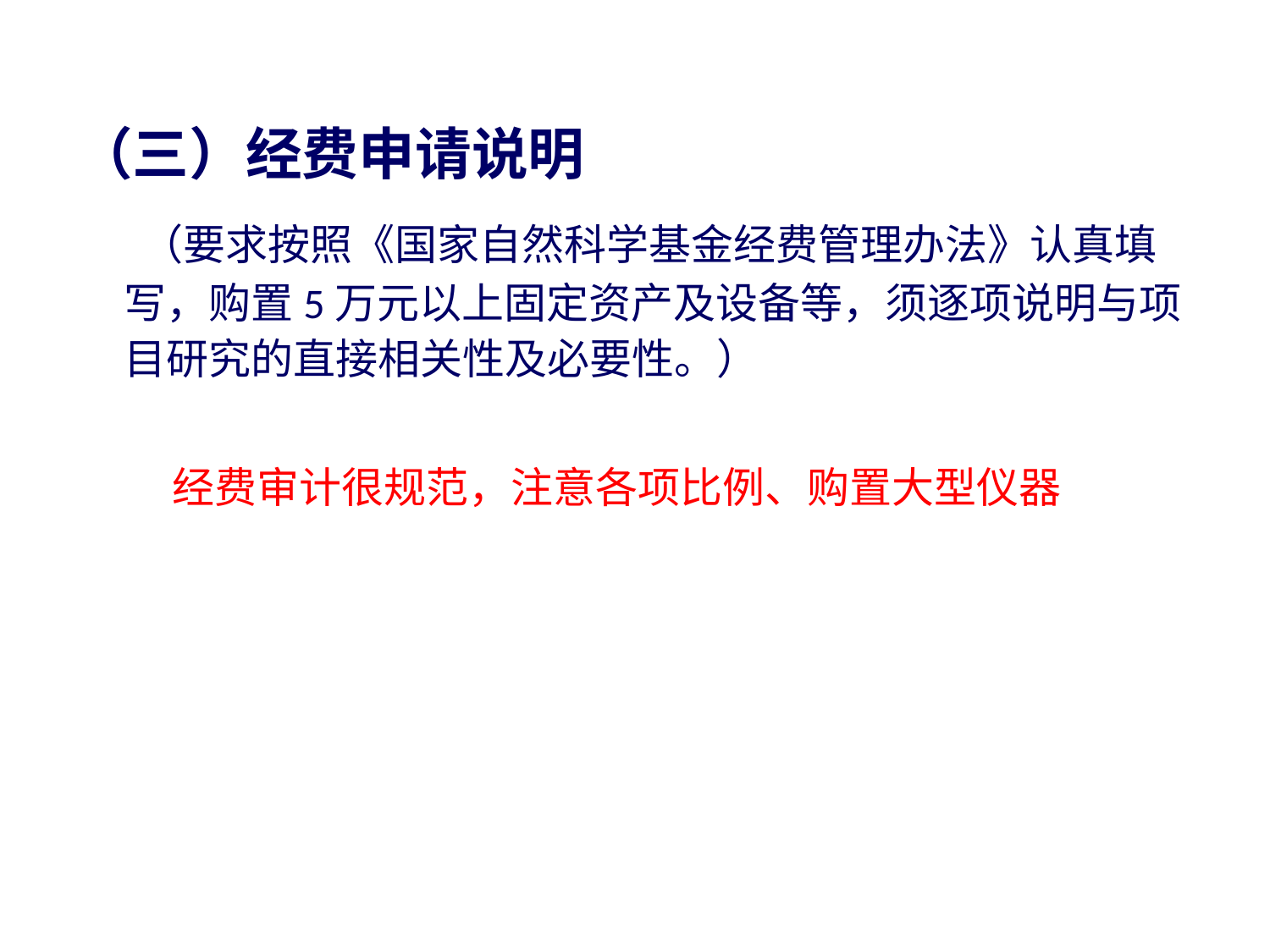

（三）经费申请说明
    （要求按照《国家自然科学基金经费管理办法》认真填写，购置5万元以上固定资产及设备等，须逐项说明与项目研究的直接相关性及必要性。）

         经费审计很规范，注意各项比例、购置大型仪器